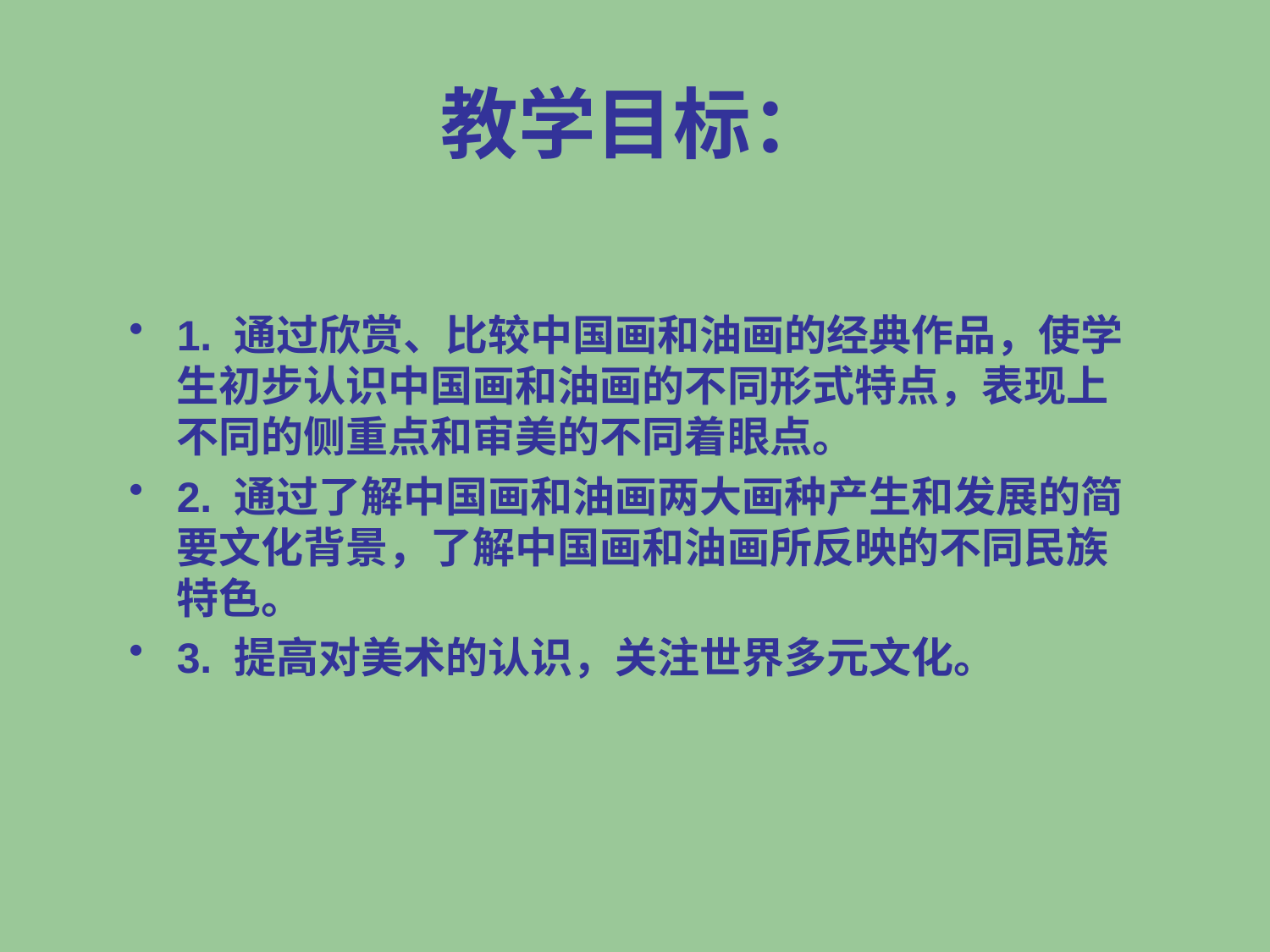

# 教学目标：

1. 通过欣赏、比较中国画和油画的经典作品，使学生初步认识中国画和油画的不同形式特点，表现上不同的侧重点和审美的不同着眼点。
2. 通过了解中国画和油画两大画种产生和发展的简要文化背景，了解中国画和油画所反映的不同民族特色。
3. 提高对美术的认识，关注世界多元文化。